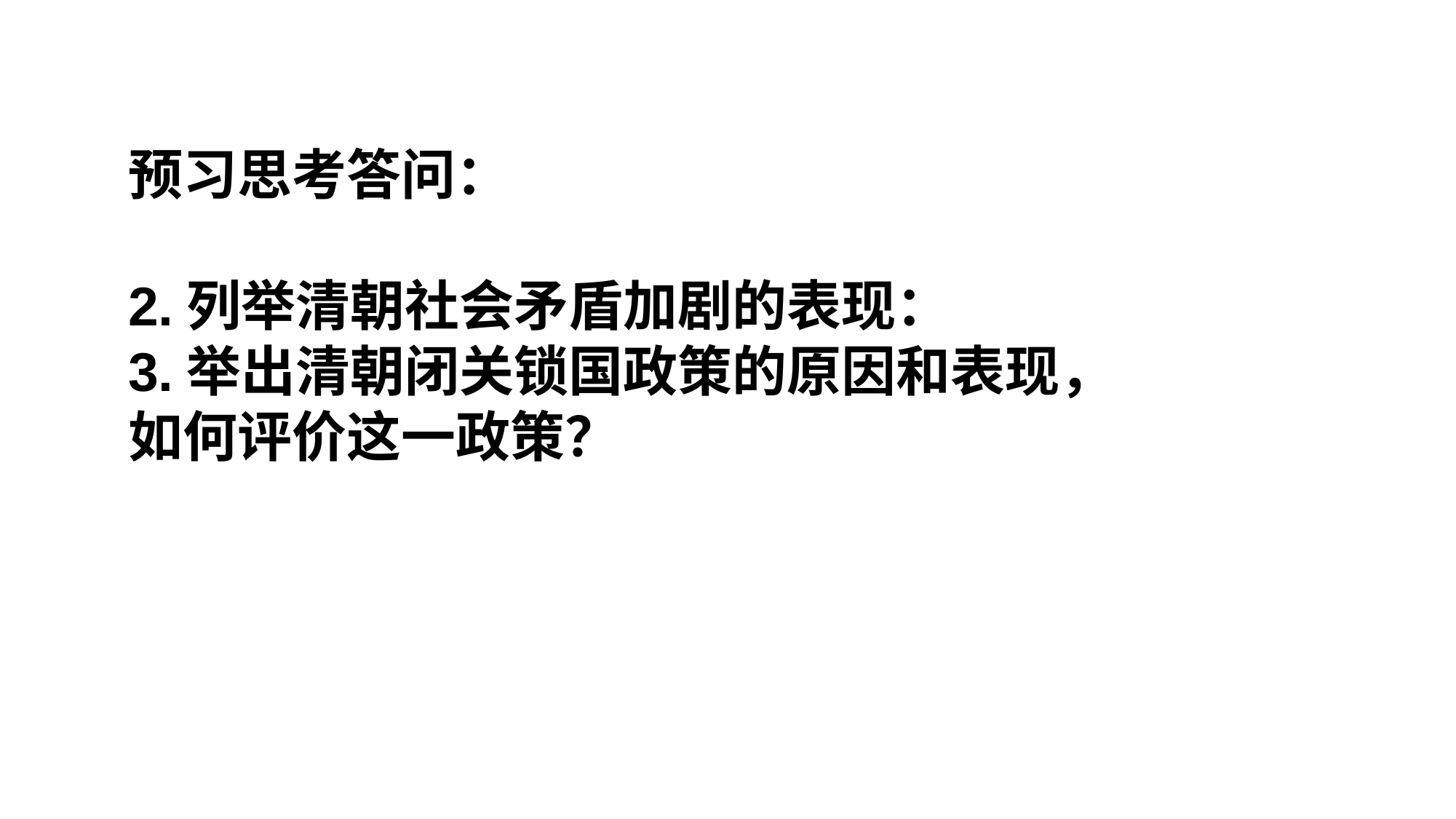

预习思考答问：

2.列举清朝社会矛盾加剧的表现：
3.举出清朝闭关锁国政策的原因和表现，
如何评价这一政策？